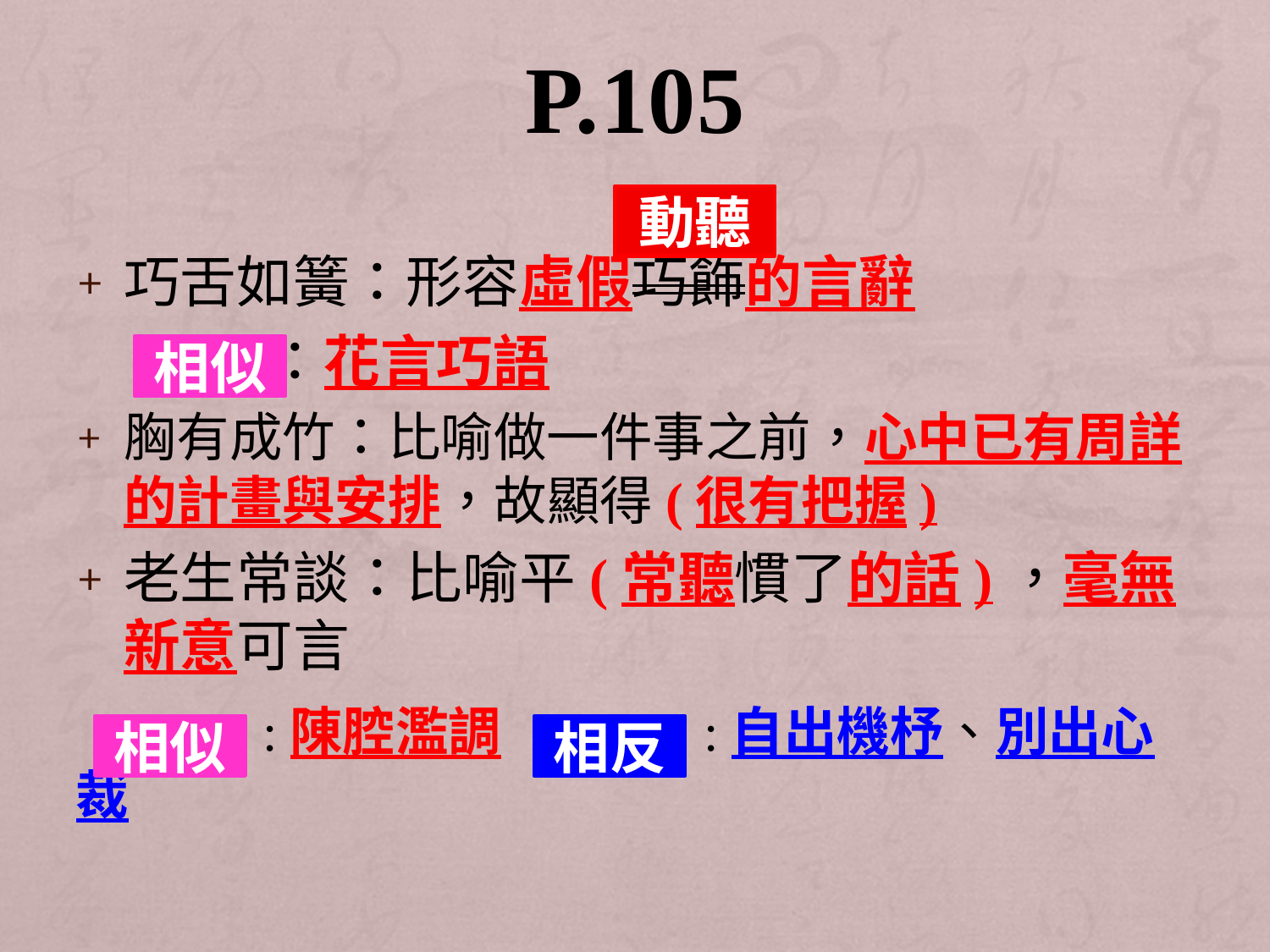

# P.105
動聽
巧舌如簧：形容虛假巧飾的言辭
              ：花言巧語
胸有成竹：比喻做一件事之前，心中已有周詳的計畫與安排，故顯得(很有把握)
老生常談：比喻平(常聽慣了的話)，毫無新意可言
              :陳腔濫調                :自出機杼、別出心裁

相似
相似
相反